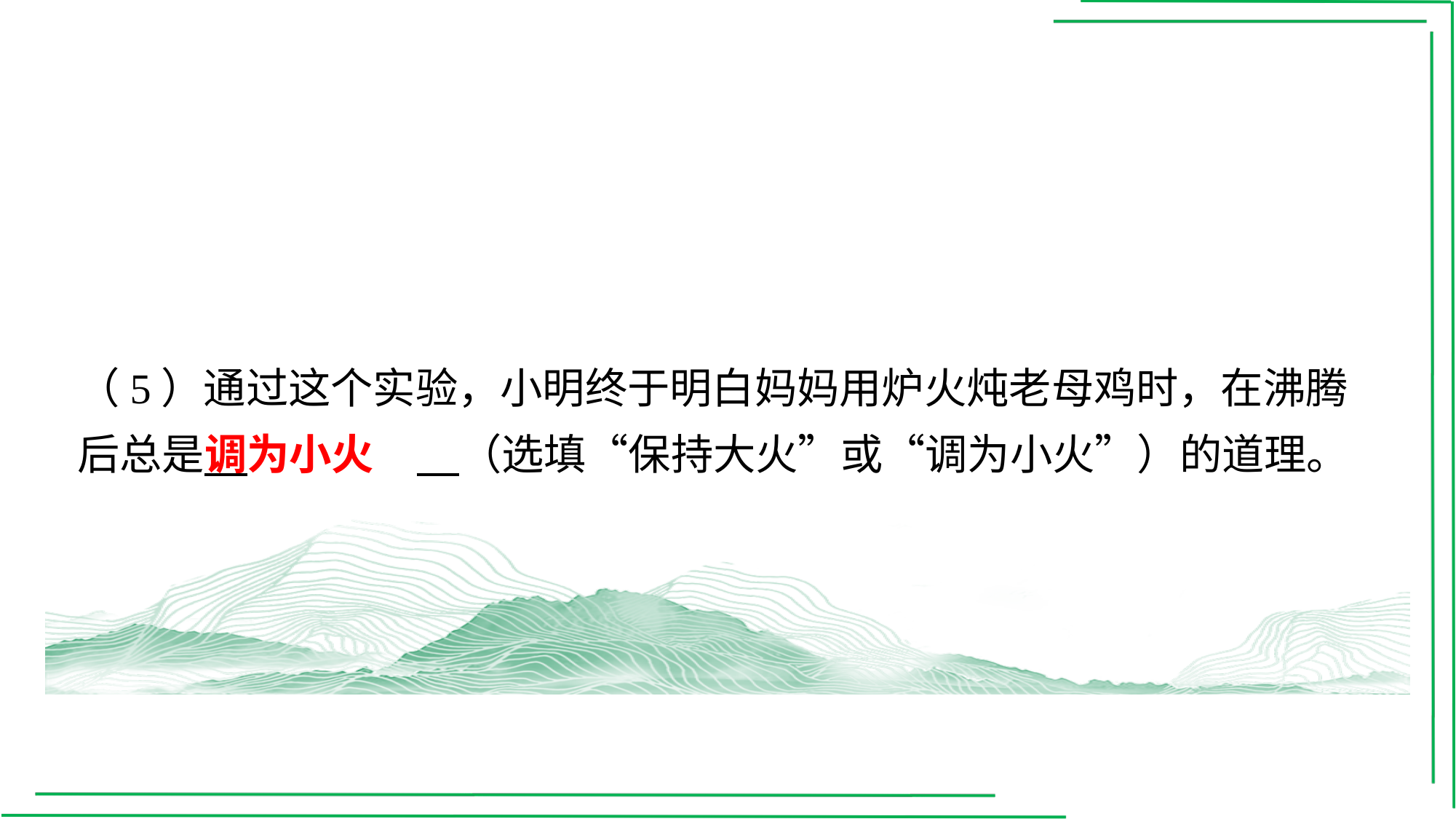

（5）通过这个实验，小明终于明白妈妈用炉火炖老母鸡时，在沸腾后总是 　调为小火　⁠（选填“保持大火”或“调为小火”）的道理。
调为小火